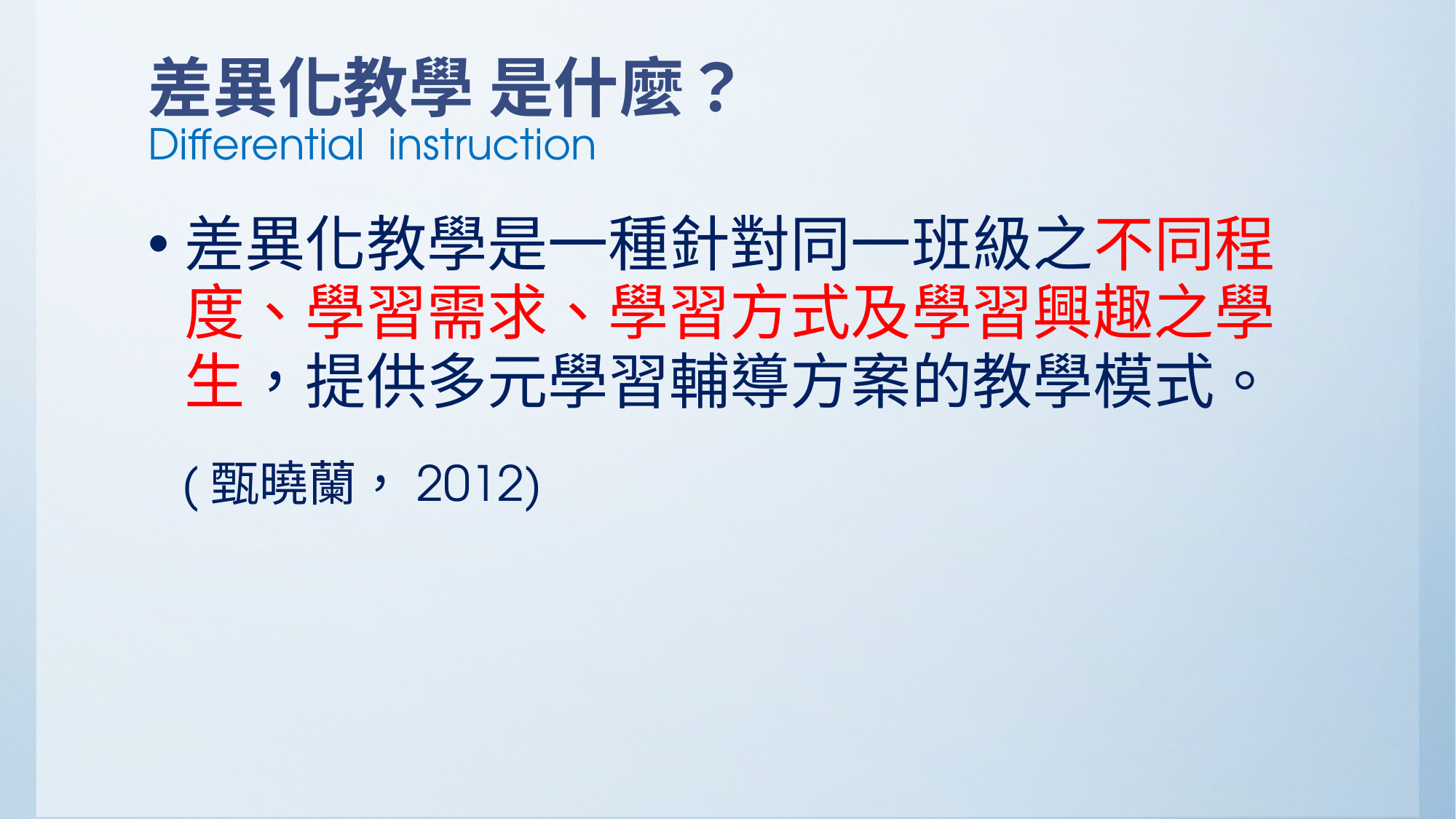

# 差異化教學 是什麼？ Differential  instruction
差異化教學是一種針對同一班級之不同程度、學習需求、學習方式及學習興趣之學生，提供多元學習輔導方案的教學模式。
  (甄曉蘭，2012)